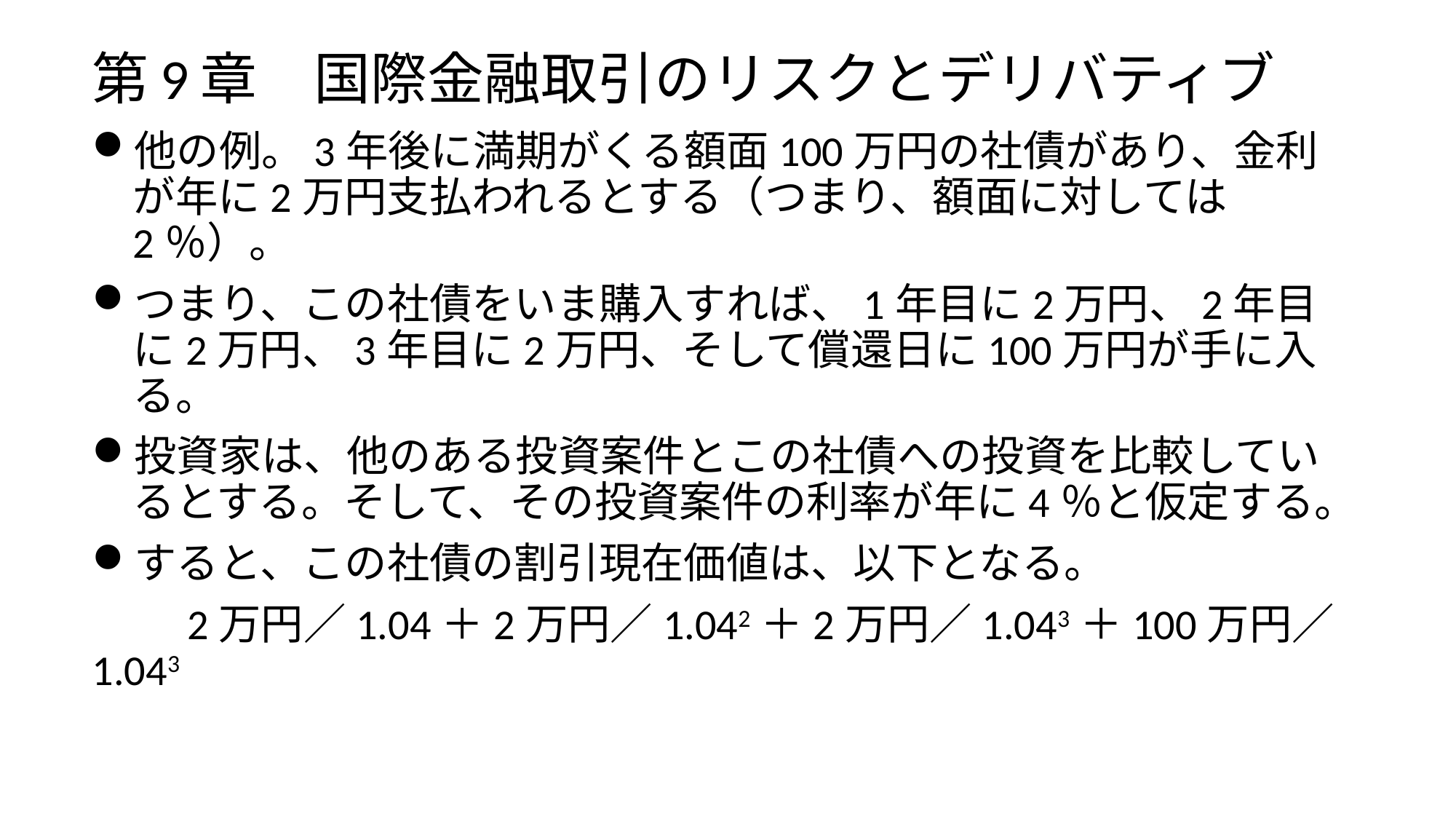

# 第9章　国際金融取引のリスクとデリバティブ
他の例。3年後に満期がくる額面100万円の社債があり、金利が年に2万円支払われるとする（つまり、額面に対しては2％）。
つまり、この社債をいま購入すれば、1年目に2万円、2年目に2万円、3年目に2万円、そして償還日に100万円が手に入る。
投資家は、他のある投資案件とこの社債への投資を比較しているとする。そして、その投資案件の利率が年に4％と仮定する。
すると、この社債の割引現在価値は、以下となる。
　　2万円／1.04＋2万円／1.042＋2万円／1.043＋100万円／1.043